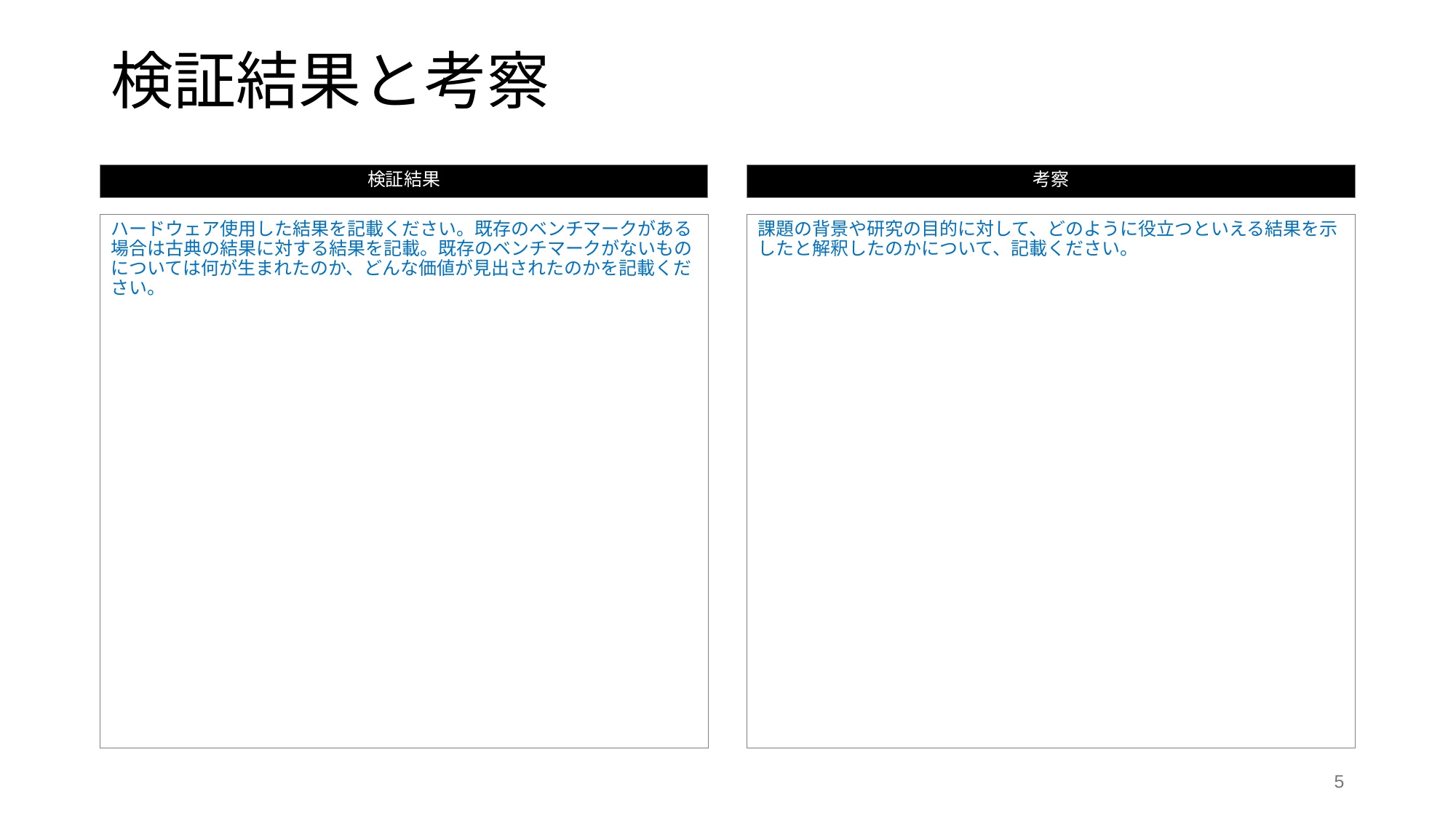

# 検証結果と考察
検証結果
考察
ハードウェア使用した結果を記載ください。既存のベンチマークがある場合は古典の結果に対する結果を記載。既存のベンチマークがないものについては何が生まれたのか、どんな価値が見出されたのかを記載ください。
課題の背景や研究の目的に対して、どのように役立つといえる結果を示したと解釈したのかについて、記載ください。
5